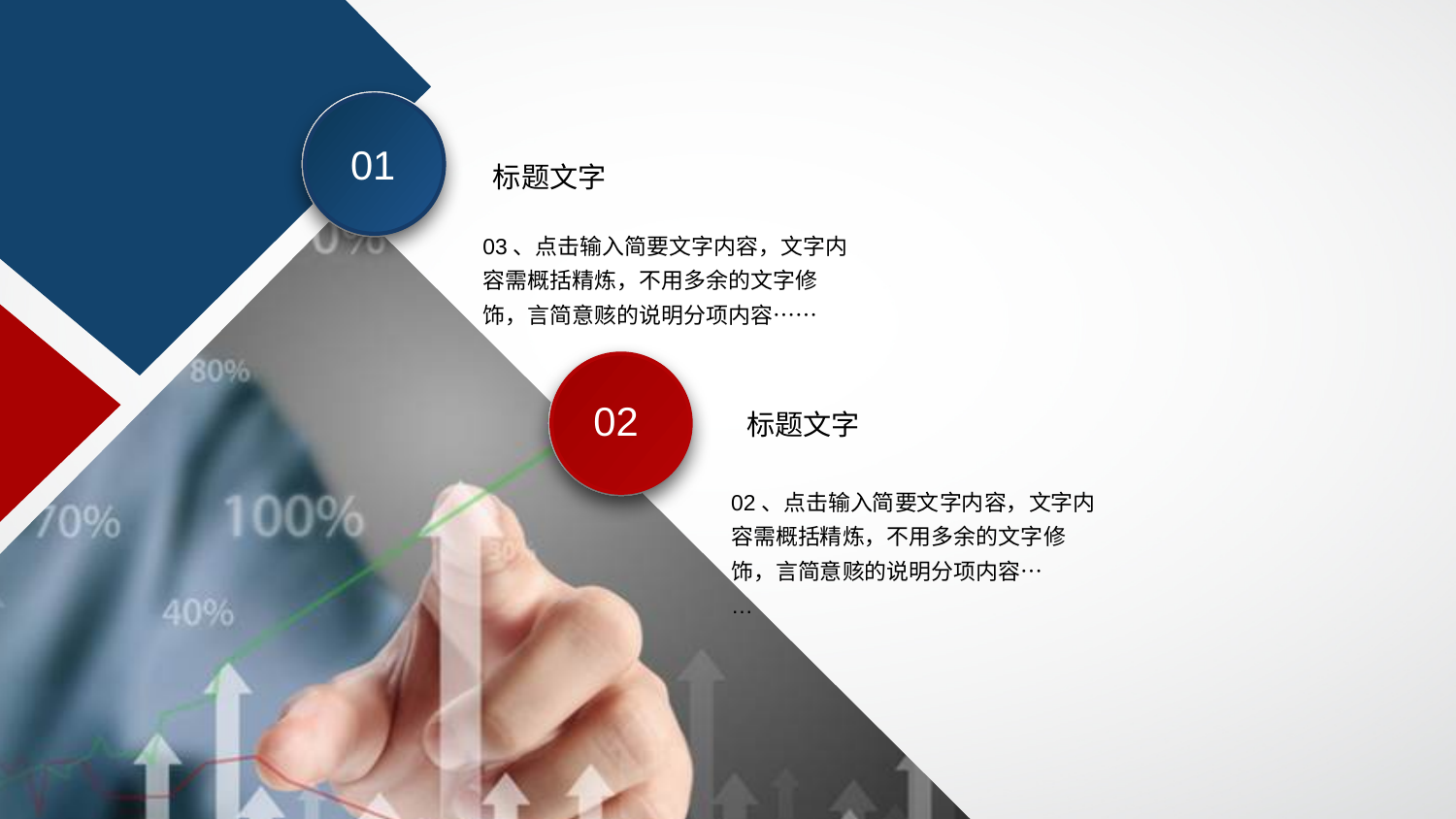

01
标题文字

03、点击输入简要文字内容，文字内容需概括精炼，不用多余的文字修饰，言简意赅的说明分项内容……

02

标题文字
02、点击输入简要文字内容，文字内容需概括精炼，不用多余的文字修饰，言简意赅的说明分项内容…
…